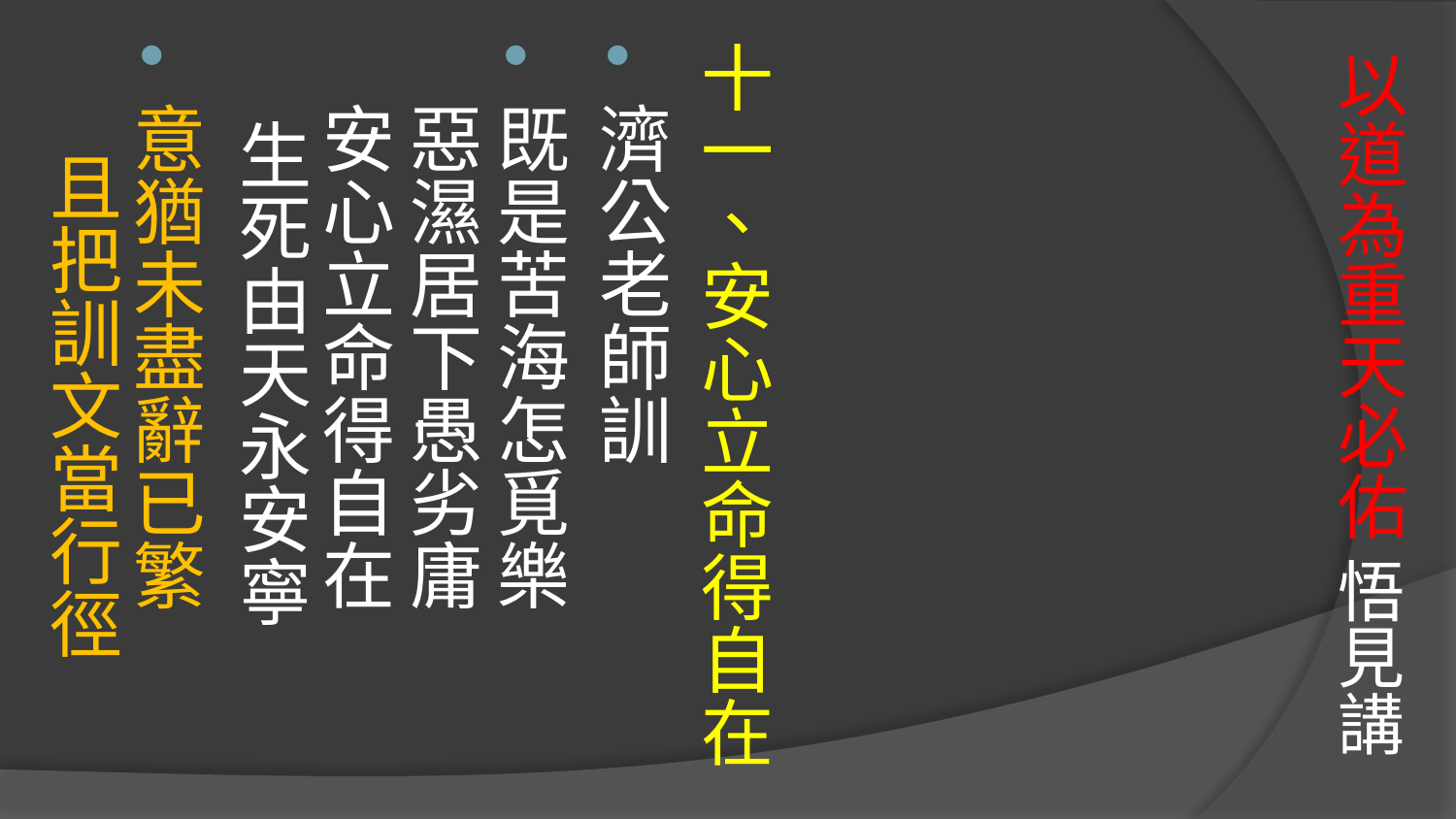

# 以道為重天必佑 悟見講
十一、安心立命得自在
濟公老師訓
既是苦海怎覓樂　       惡濕居下愚劣庸　
安心立命得自在　        生死由天永安寧
意猶未盡辭已繁　          且把訓文當行徑